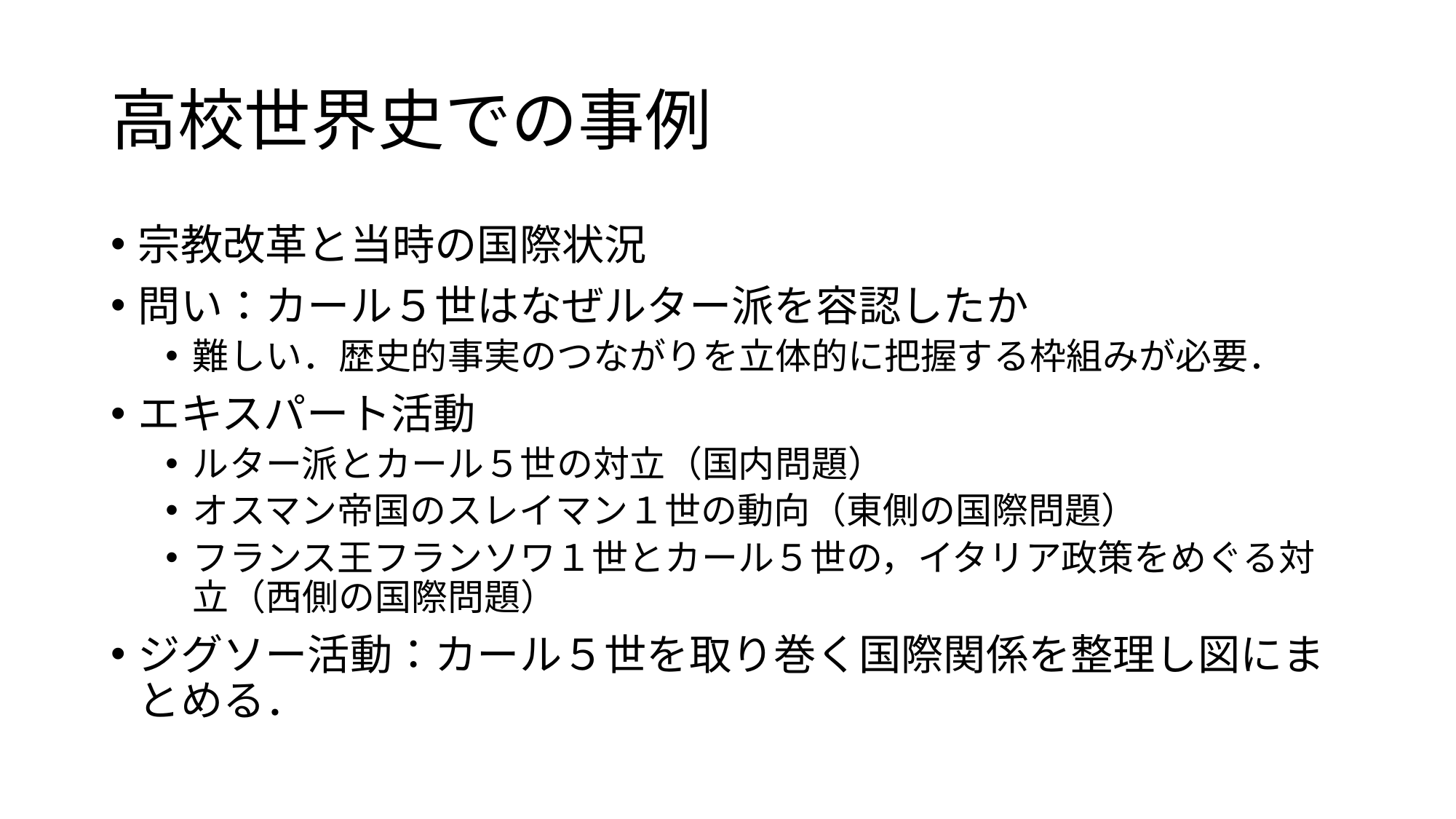

# 高校世界史での事例
宗教改革と当時の国際状況
問い：カール５世はなぜルター派を容認したか
難しい．歴史的事実のつながりを立体的に把握する枠組みが必要．
エキスパート活動
ルター派とカール５世の対立（国内問題）
オスマン帝国のスレイマン１世の動向（東側の国際問題）
フランス王フランソワ１世とカール５世の，イタリア政策をめぐる対立（西側の国際問題）
ジグソー活動：カール５世を取り巻く国際関係を整理し図にまとめる．